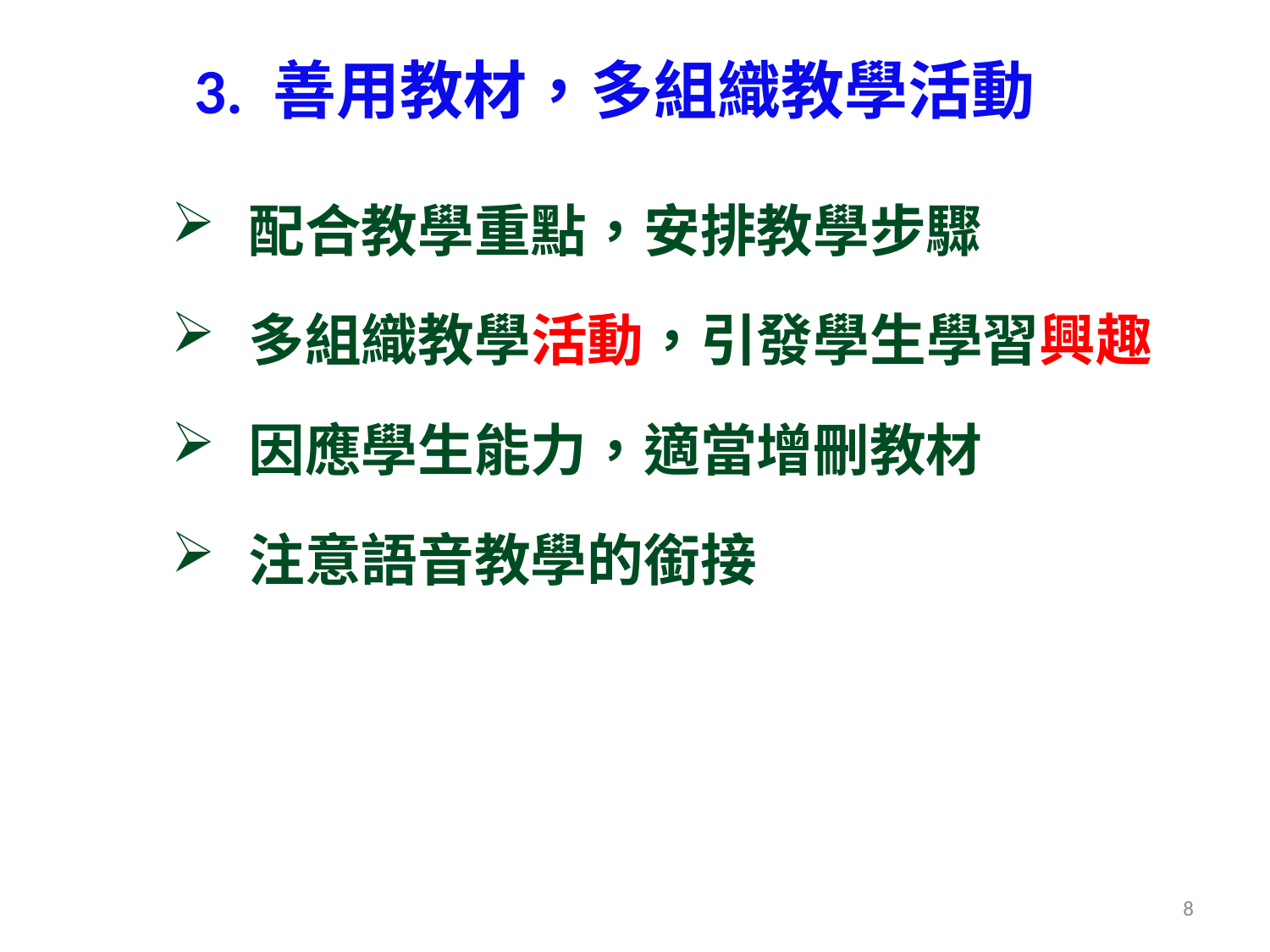

# 3. 善用教材，多組織教學活動
配合教學重點，安排教學步驟
多組織教學活動，引發學生學習興趣
因應學生能力，適當增刪教材
注意語音教學的銜接
8